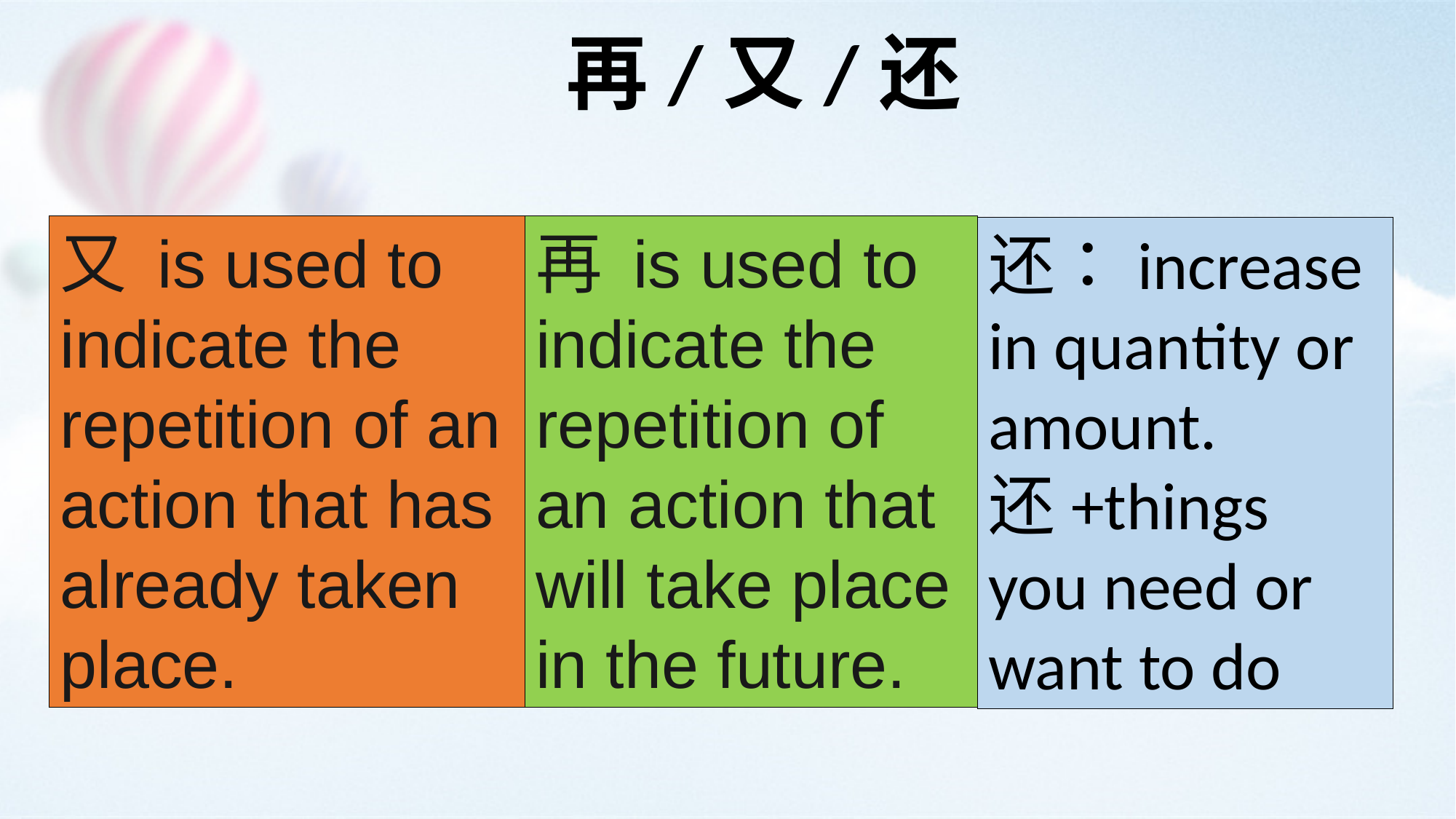

再/又/还
又 is used to indicate the repetition of an action that has already taken place.
再 is used to indicate the repetition of an action that will take place in the future.
还：increase in quantity or amount.
还+things you need or want to do